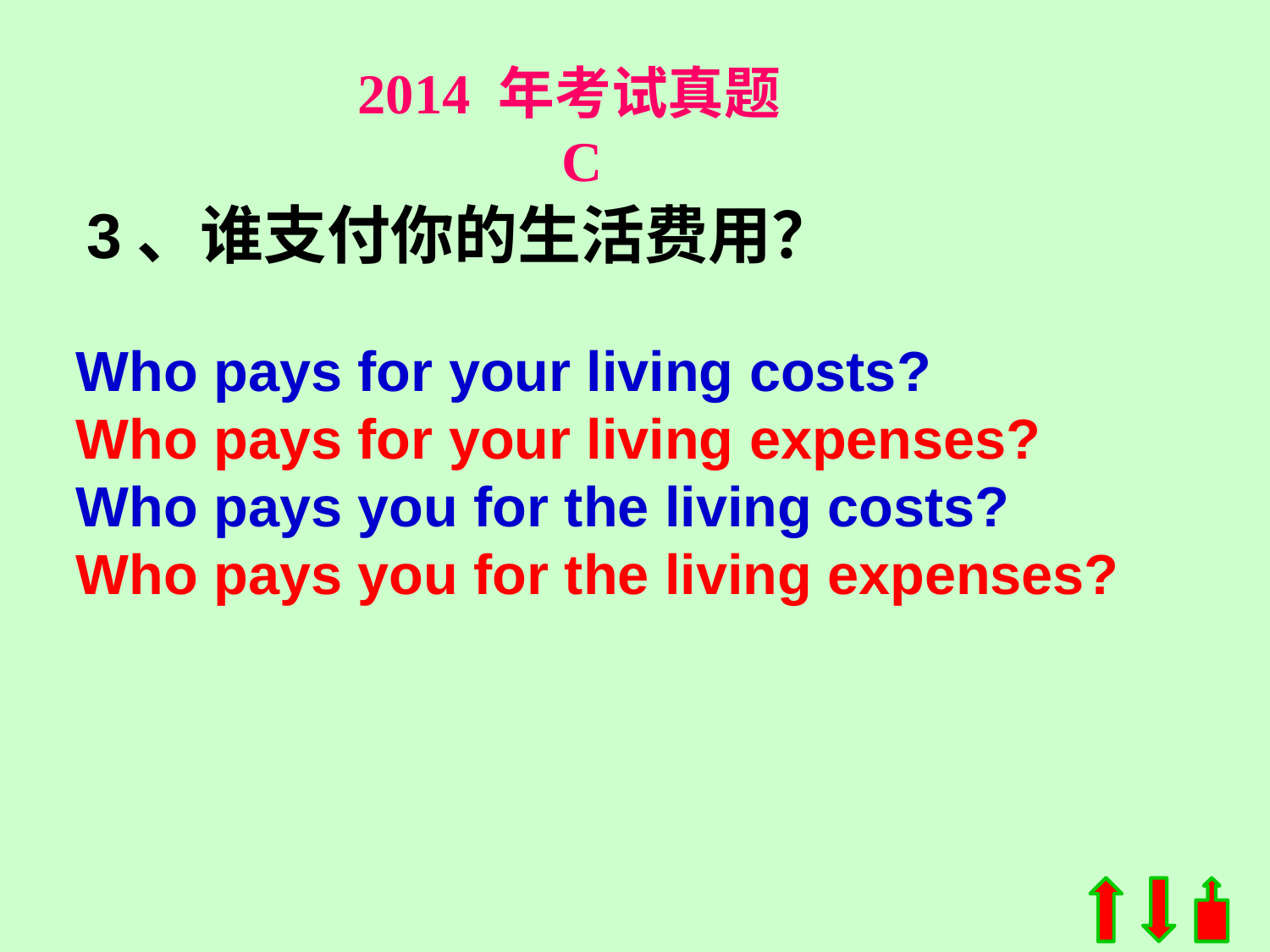

2014 年考试真题   C
3、谁支付你的生活费用？
Who pays for your living costs?
Who pays for your living expenses?
Who pays you for the living costs?
Who pays you for the living expenses?